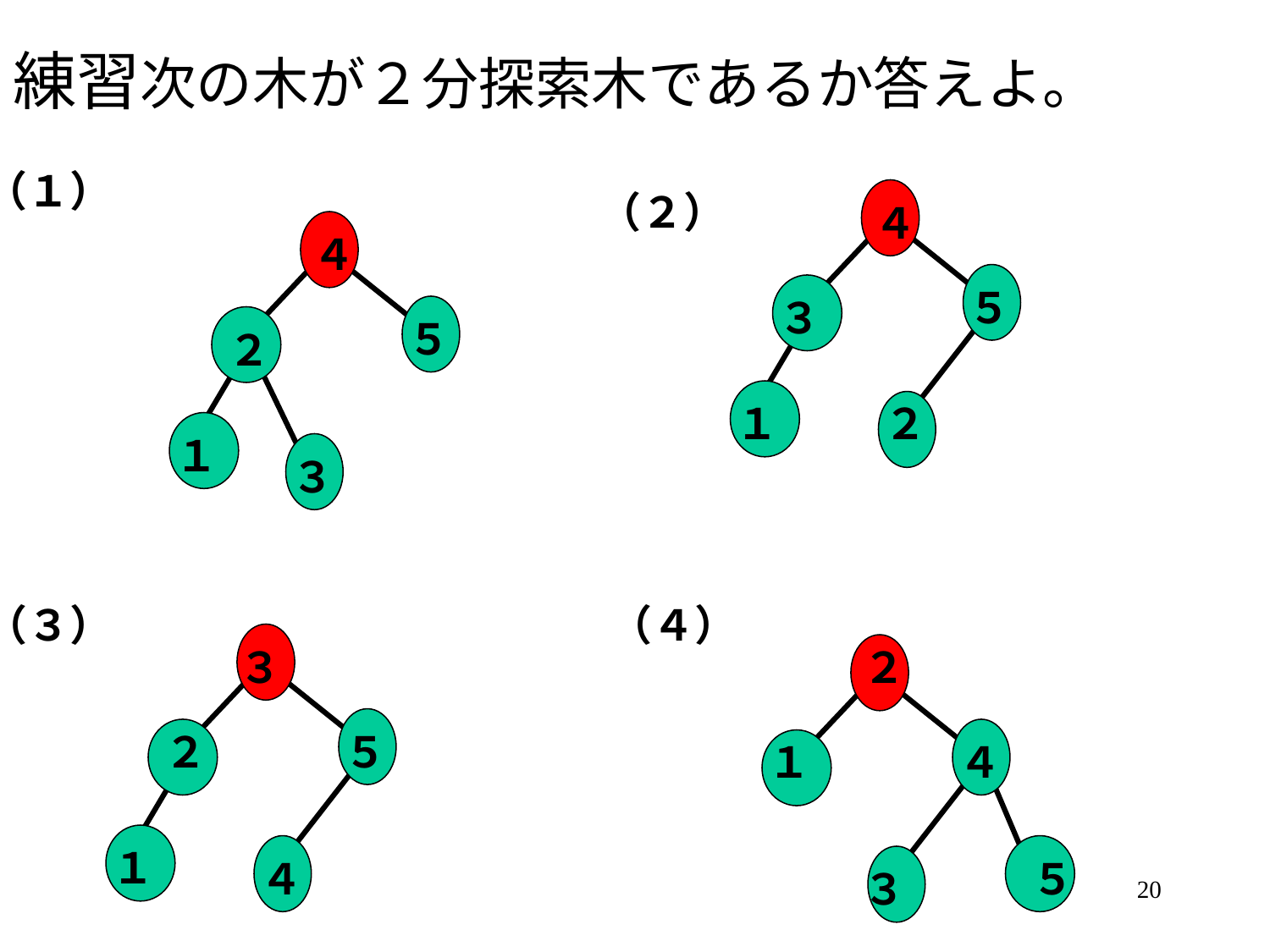

# 練習次の木が２分探索木であるか答えよ。
（１）
（２）

４

４

５
３

５
２

１

２

１

３
（３）
（４）

３

２

２
５

１
４

１

４

５
３
20